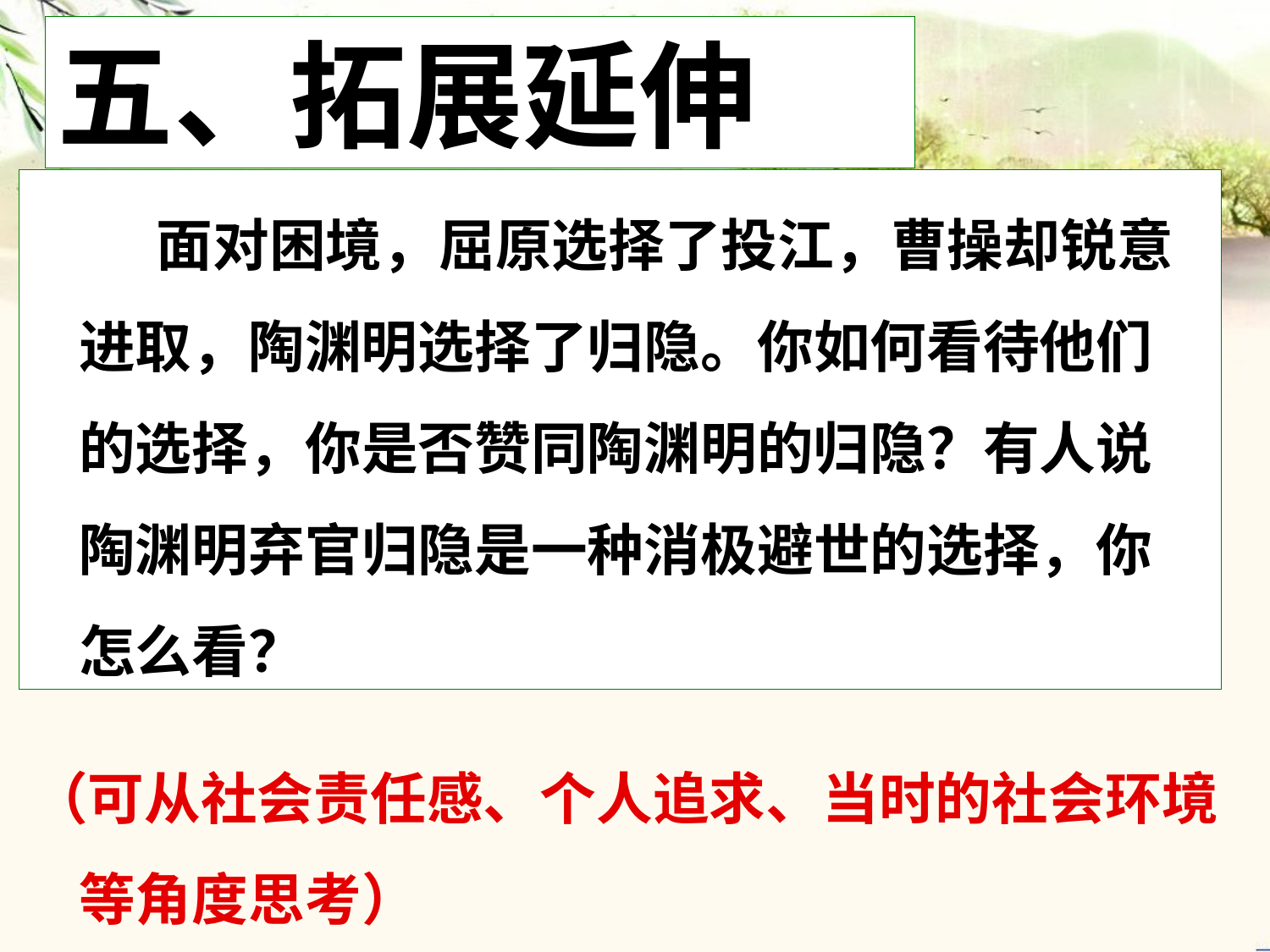

五、拓展延伸
         面对困境，屈原选择了投江，曹操却锐意进取，陶渊明选择了归隐。你如何看待他们的选择，你是否赞同陶渊明的归隐？有人说陶渊明弃官归隐是一种消极避世的选择，你怎么看？
（可从社会责任感、个人追求、当时的社会环境等角度思考）